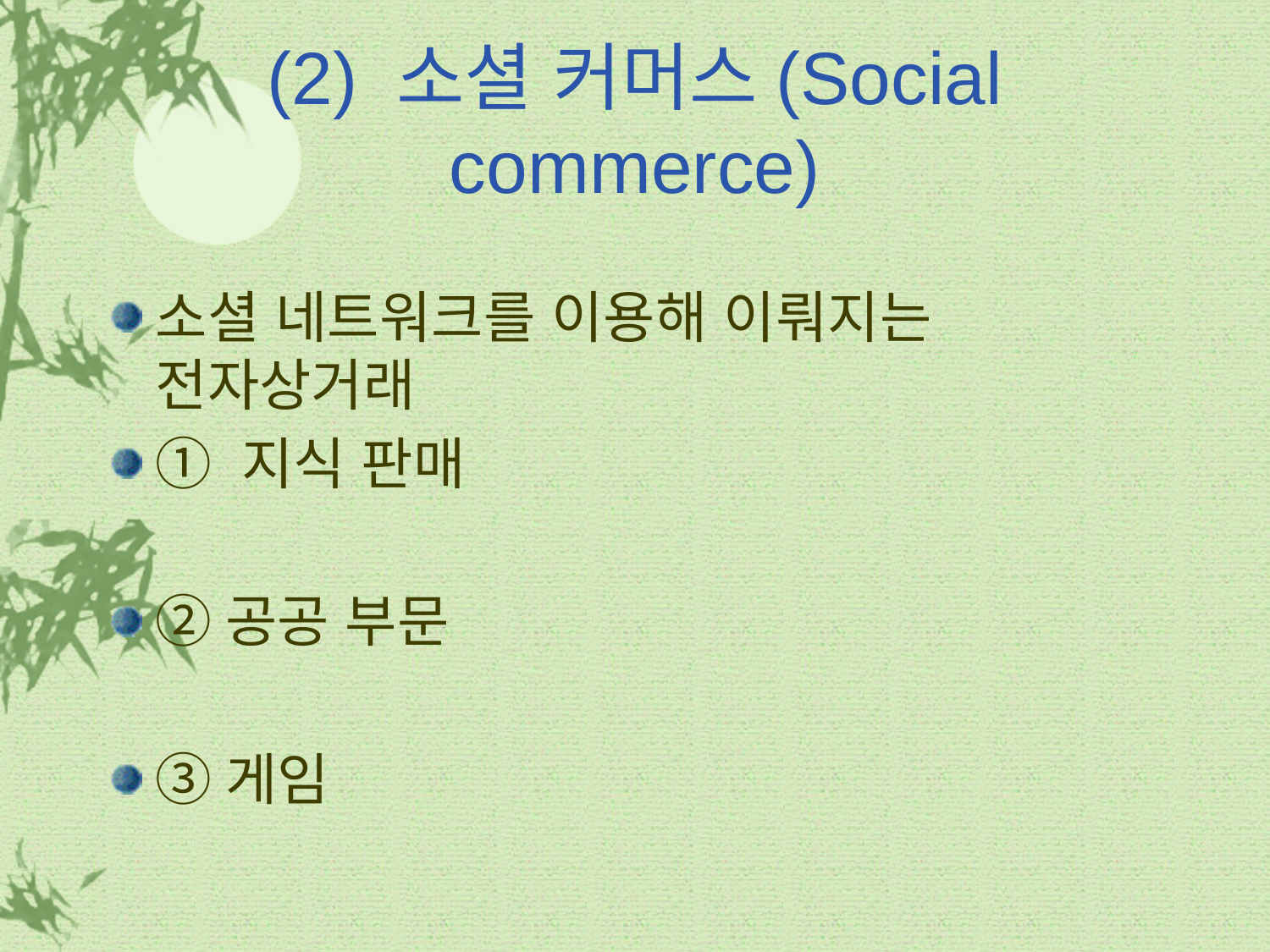

# (2) 소셜 커머스(Social commerce)
소셜 네트워크를 이용해 이뤄지는 전자상거래
① 지식 판매

②공공 부문

③게임